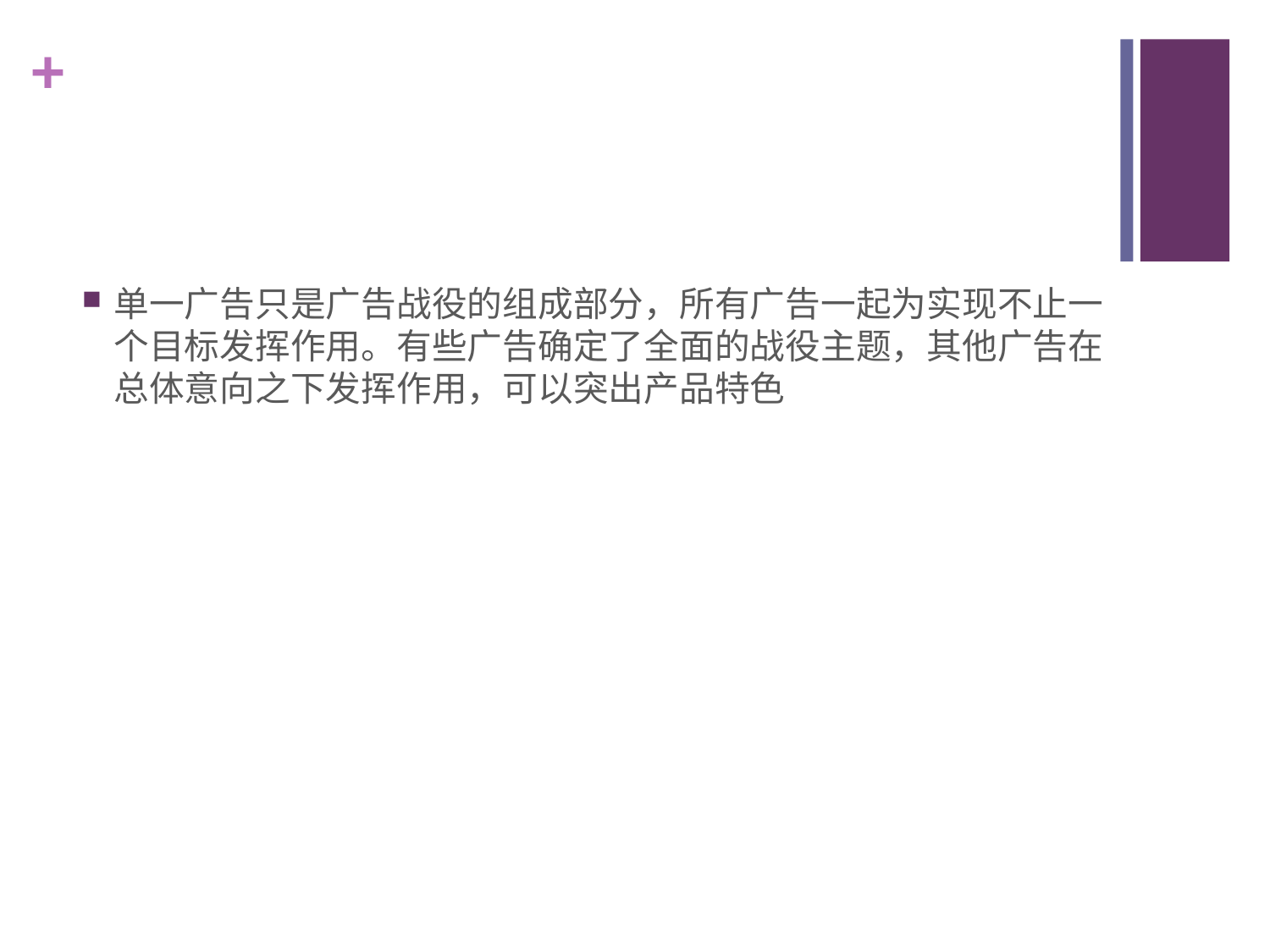

#
单一广告只是广告战役的组成部分，所有广告一起为实现不止一个目标发挥作用。有些广告确定了全面的战役主题，其他广告在总体意向之下发挥作用，可以突出产品特色